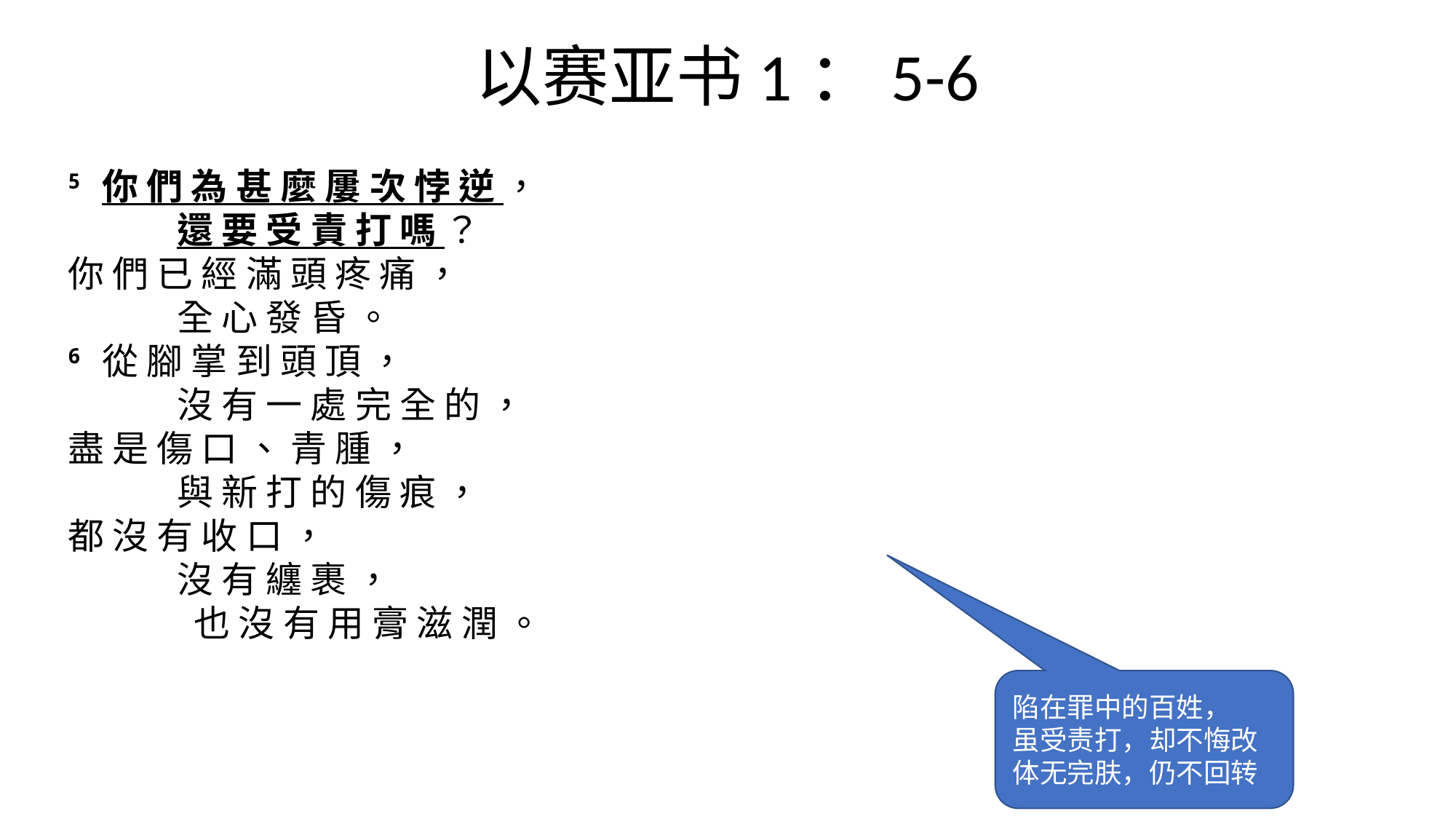

# 以赛亚书1：5-6
5 你 們 為 甚 麼 屢 次 悖 逆 ，
	還 要 受 責 打 嗎 ？
你 們 已 經 滿 頭 疼 痛 ，
	全 心 發 昏 。
6 從 腳 掌 到 頭 頂 ，
	沒 有 一 處 完 全 的 ，
盡 是 傷 口 、 青 腫 ，
	與 新 打 的 傷 痕 ，
都 沒 有 收 口 ，
	沒 有 纏 裹 ，
	 也 沒 有 用 膏 滋 潤 。

陷在罪中的百姓，
虽受责打，却不悔改
体无完肤，仍不回转